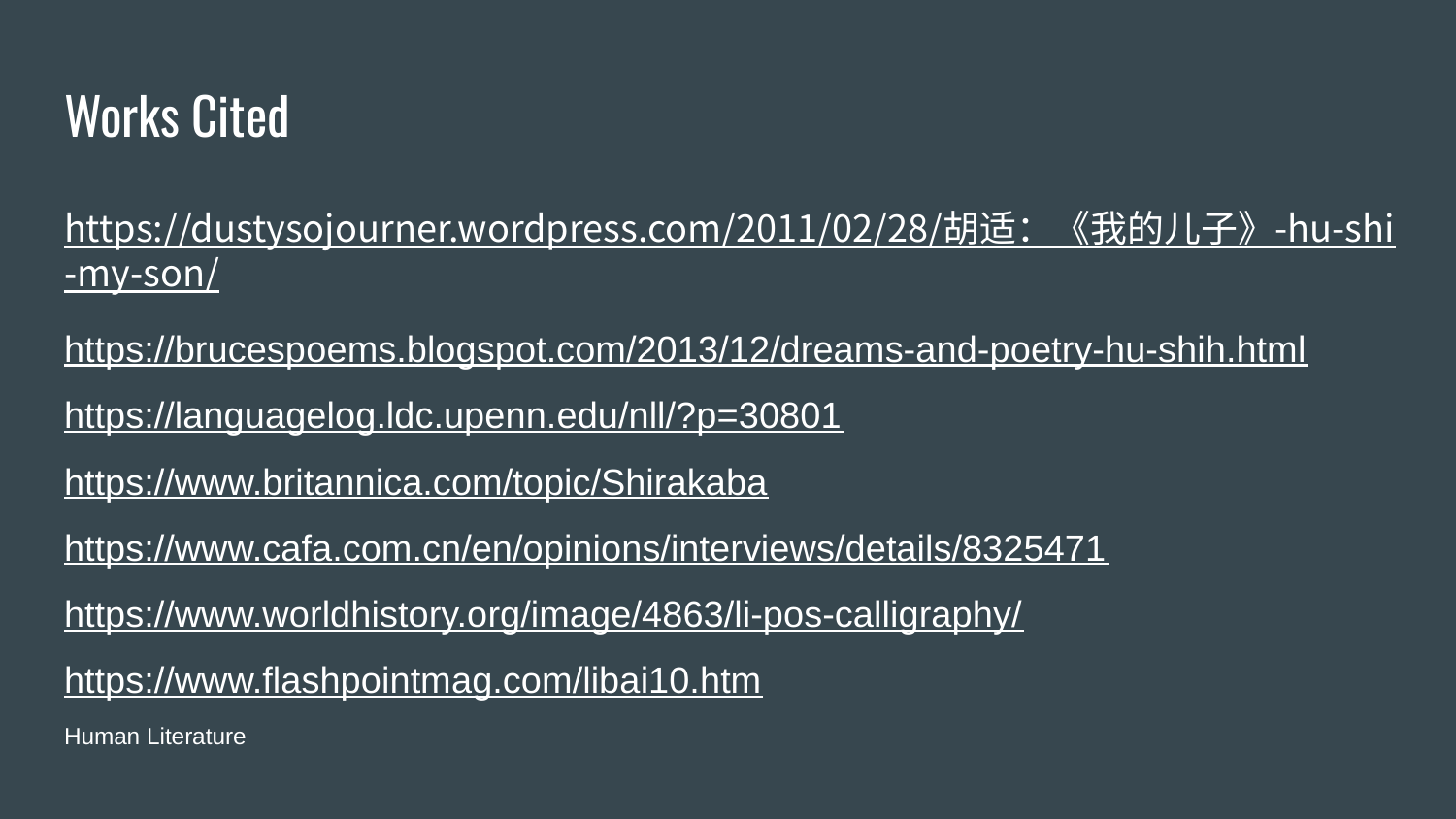

# Works Cited
https://dustysojourner.wordpress.com/2011/02/28/胡适：《我的儿子》-hu-shi-my-son/
https://brucespoems.blogspot.com/2013/12/dreams-and-poetry-hu-shih.html
https://languagelog.ldc.upenn.edu/nll/?p=30801
https://www.britannica.com/topic/Shirakaba
https://www.cafa.com.cn/en/opinions/interviews/details/8325471
https://www.worldhistory.org/image/4863/li-pos-calligraphy/
https://www.flashpointmag.com/libai10.htm
Human Literature